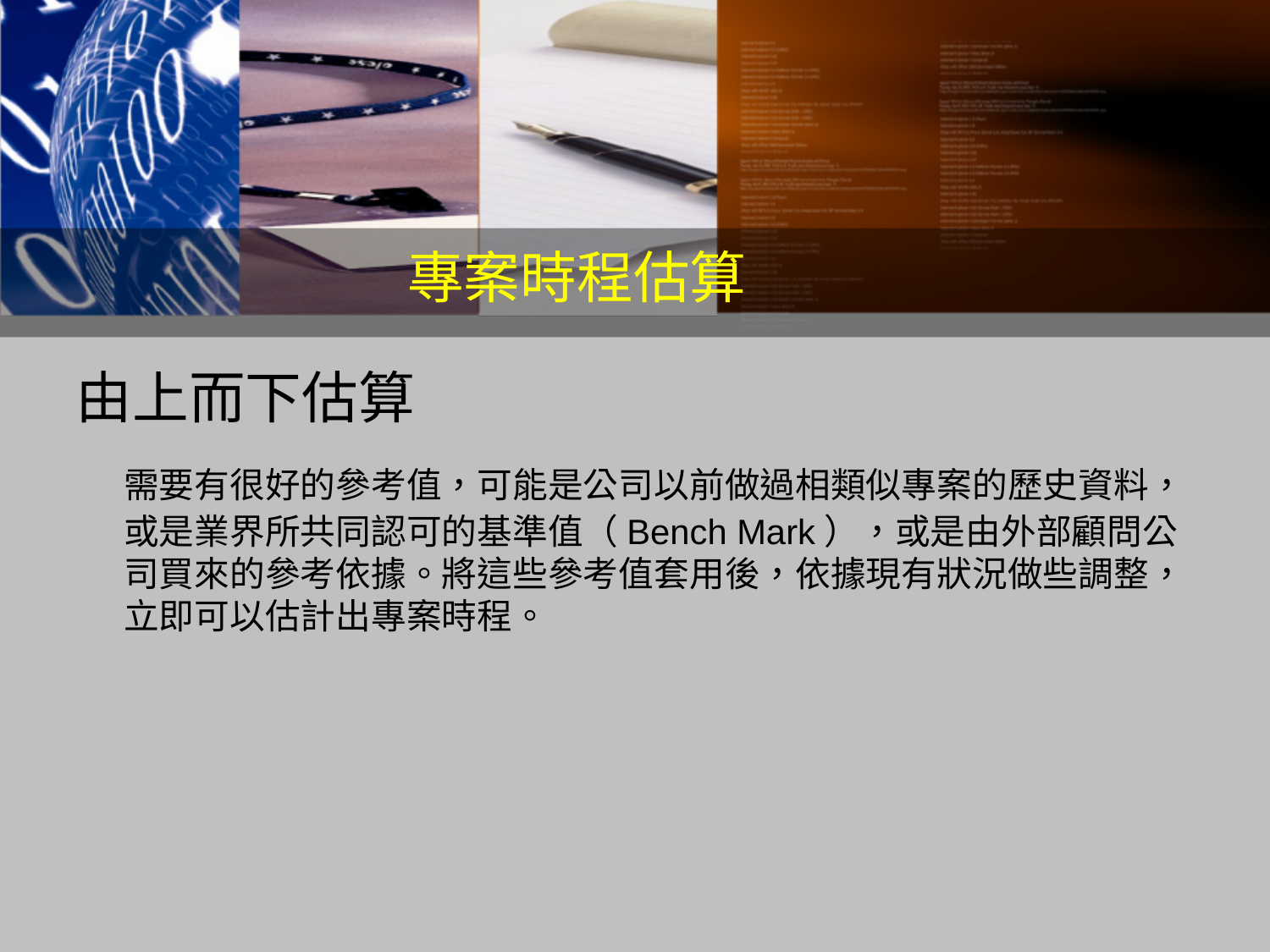

專案時程估算
由上而下估算
	需要有很好的參考值，可能是公司以前做過相類似專案的歷史資料，或是業界所共同認可的基準值（Bench Mark），或是由外部顧問公司買來的參考依據。將這些參考值套用後，依據現有狀況做些調整，立即可以估計出專案時程。